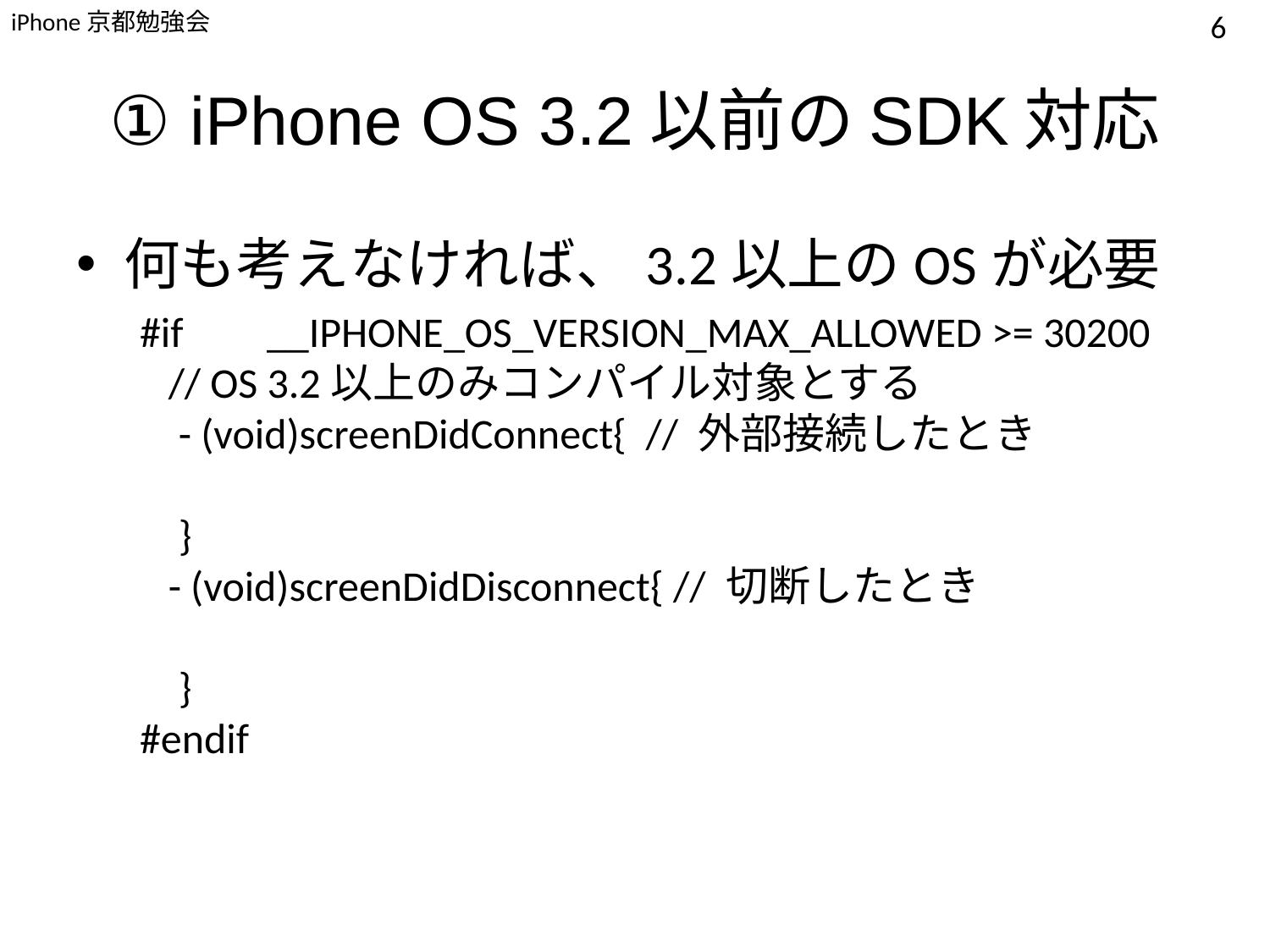

6
# ① iPhone OS 3.2以前のSDK対応
何も考えなければ、3.2以上のOSが必要
#if	__IPHONE_OS_VERSION_MAX_ALLOWED >= 30200
   // OS 3.2以上のみコンパイル対象とする
   - (void)screenDidConnect{  // 外部接続したとき
   }
   - (void)screenDidDisconnect{ // 切断したとき
   }
#endif